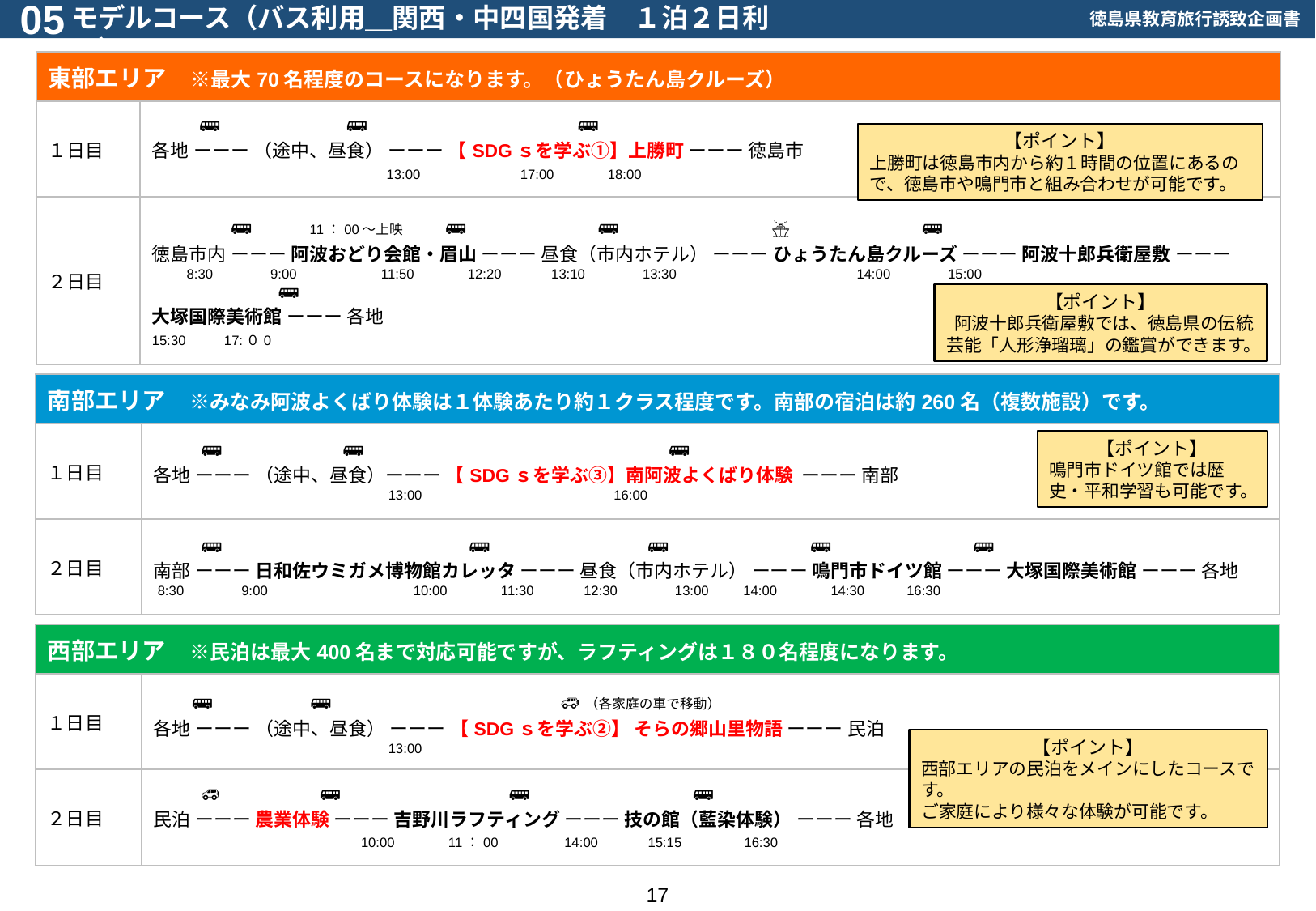

モデルコース（バス利用＿関西・中四国発着　１泊２日利用）
| 東部エリア　※最大70名程度のコースになります。（ひょうたん島クルーズ） |  |
| --- | --- |
| １日目 | 🚌 🚌 🚌 各地 ーーー （途中、昼食） ーーー 【SDGｓを学ぶ①】上勝町 ーーー 徳島市 13:00 17:00 18:00 |
| ２日目 | 🚌 11：00～上映 🚌 🚌 🚢 🚌 徳島市内 ーーー 阿波おどり会館・眉山 ーーー 昼食（市内ホテル） ーーー ひょうたん島クルーズ ーーー 阿波十郎兵衛屋敷 ーーー 8:30 9:00 11:50 12:20 13:10 13:30 14:00 15:00 🚌 大塚国際美術館 ーーー 各地 15:30 17:０0 |
【ポイント】
上勝町は徳島市内から約１時間の位置にあるので、徳島市や鳴門市と組み合わせが可能です。
【ポイント】
 阿波十郎兵衛屋敷では、徳島県の伝統芸能「人形浄瑠璃」の鑑賞ができます。
| 南部エリア　※みなみ阿波よくばり体験は１体験あたり約１クラス程度です。南部の宿泊は約260名（複数施設）です。 |  |
| --- | --- |
| １日目 | 🚌 🚌 🚌 各地 ーーー （途中、昼食）ーーー 【SDGｓを学ぶ③】南阿波よくばり体験 ーーー 南部 13:00 16:00 |
| ２日目 | 🚌 🚌 🚌 🚌 🚌 南部 ーーー 日和佐ウミガメ博物館カレッタ ーーー 昼食（市内ホテル） ーーー 鳴門市ドイツ館 ーーー 大塚国際美術館 ーーー 各地 8:30 9:00 10:00 11:30 12:30 13:00 14:00 14:30 16:30 |
【ポイント】
鳴門市ドイツ館では歴史・平和学習も可能です。
| 西部エリア　※民泊は最大400名まで対応可能ですが、ラフティングは１８０名程度になります。 |  |
| --- | --- |
| １日目 | 🚌 🚌 🚙（各家庭の車で移動） 各地 ーーー （途中、昼食） ーーー 【SDGｓを学ぶ②】 そらの郷山里物語 ーーー 民泊 13:00 |
| ２日目 | 🚙 🚌 🚌 🚌 民泊 ーーー 農業体験 ーーー 吉野川ラフティング ーーー 技の館（藍染体験） ーーー 各地 　　　　　　　　　　　　　　　10:00 11：00　 14:00 15:15 　 16:30 |
【ポイント】
西部エリアの民泊をメインにしたコースです。
ご家庭により様々な体験が可能です。